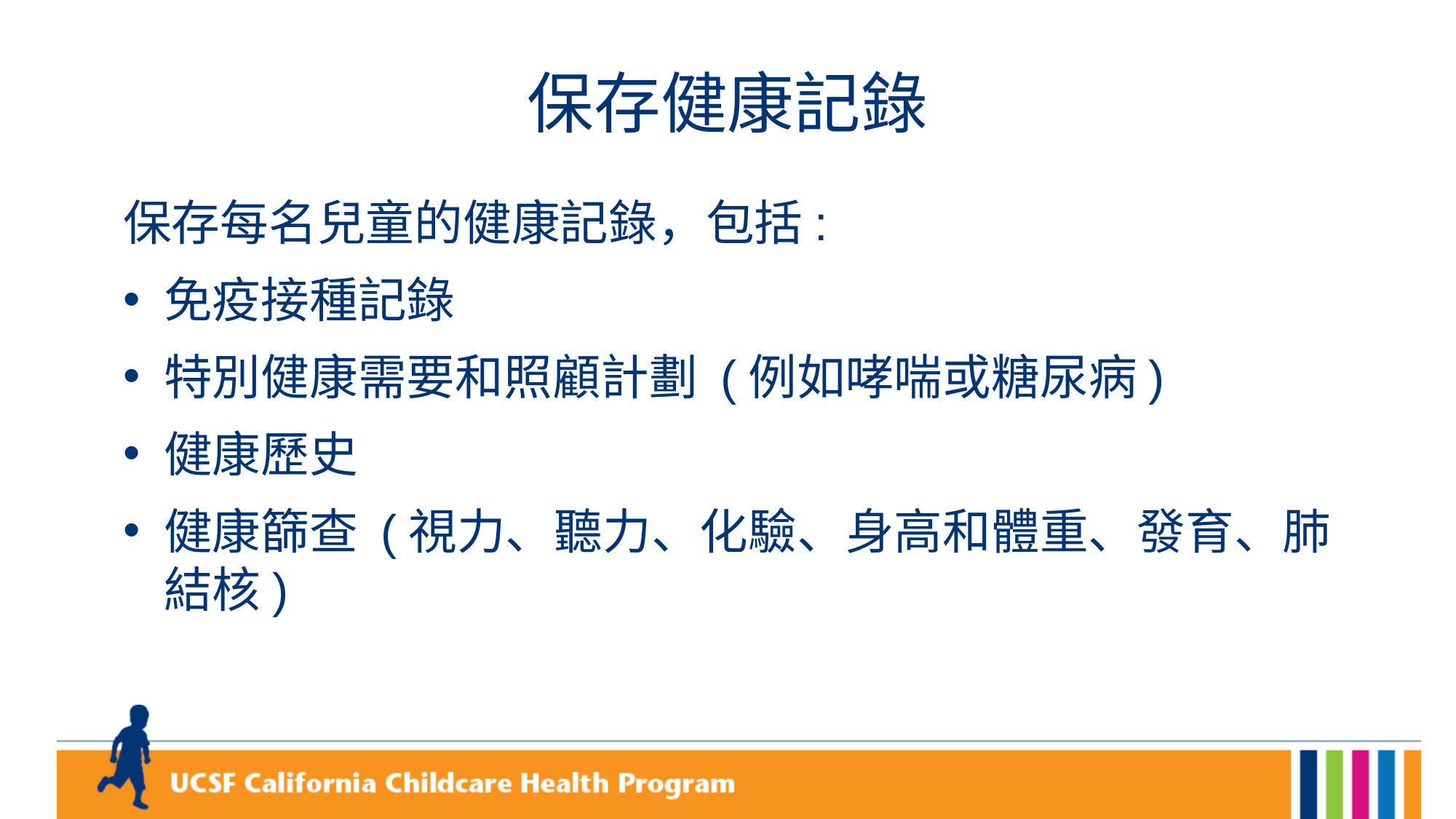

# 保存健康記錄
保存每名兒童的健康記錄，包括:
免疫接種記錄
特別健康需要和照顧計劃 (例如哮喘或糖尿病)
健康歷史
健康篩查 (視力、聽力、化驗、身高和體重、發育、肺結核)